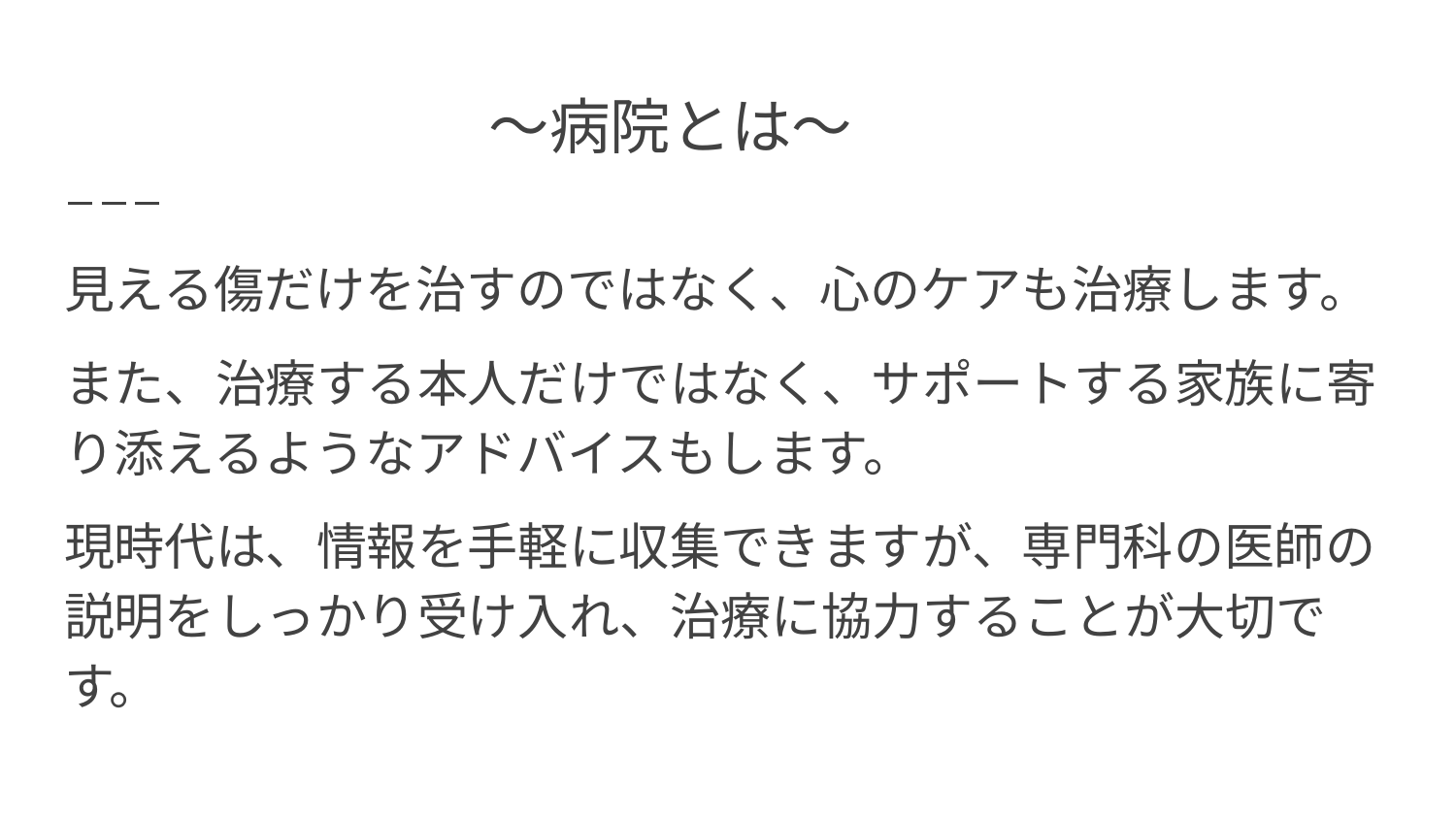

# 〜病院とは〜
見える傷だけを治すのではなく、心のケアも治療します。
また、治療する本人だけではなく、サポートする家族に寄り添えるようなアドバイスもします。
現時代は、情報を手軽に収集できますが、専門科の医師の説明をしっかり受け入れ、治療に協力することが大切です。